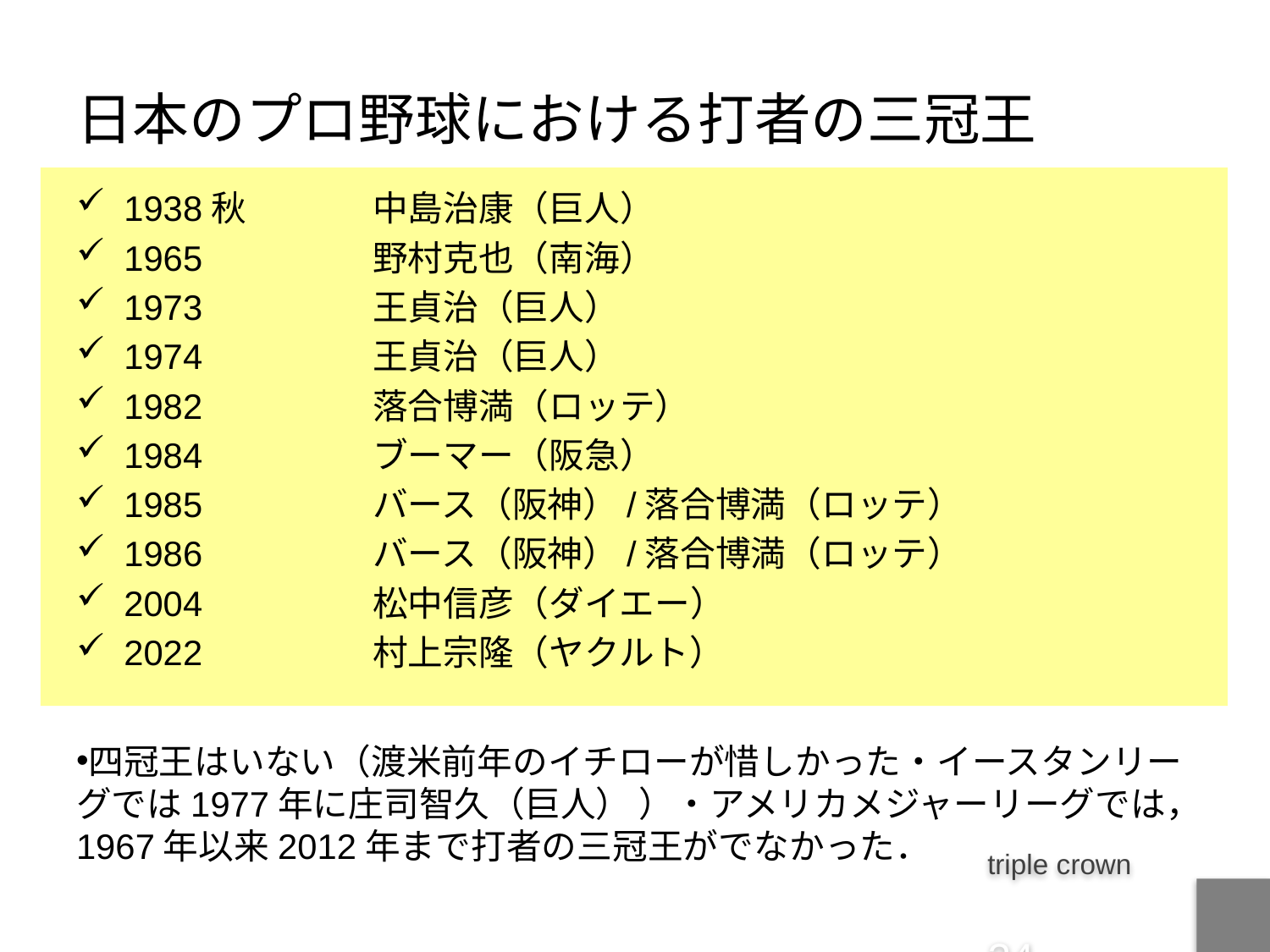

# 日本のプロ野球における打者の三冠王

1938秋	中島治康（巨人）
1965	野村克也（南海）
1973	王貞治（巨人）
1974	王貞治（巨人）
1982	落合博満（ロッテ）
1984	ブーマー（阪急）
1985	バース（阪神）/落合博満（ロッテ）
1986	バース（阪神）/落合博満（ロッテ）
2004	松中信彦（ダイエー）
2022	村上宗隆（ヤクルト）

四冠王はいない（渡米前年のイチローが惜しかった・イースタンリーグでは1977年に庄司智久（巨人） ）・アメリカメジャーリーグでは，1967年以来2012年まで打者の三冠王がでなかった．